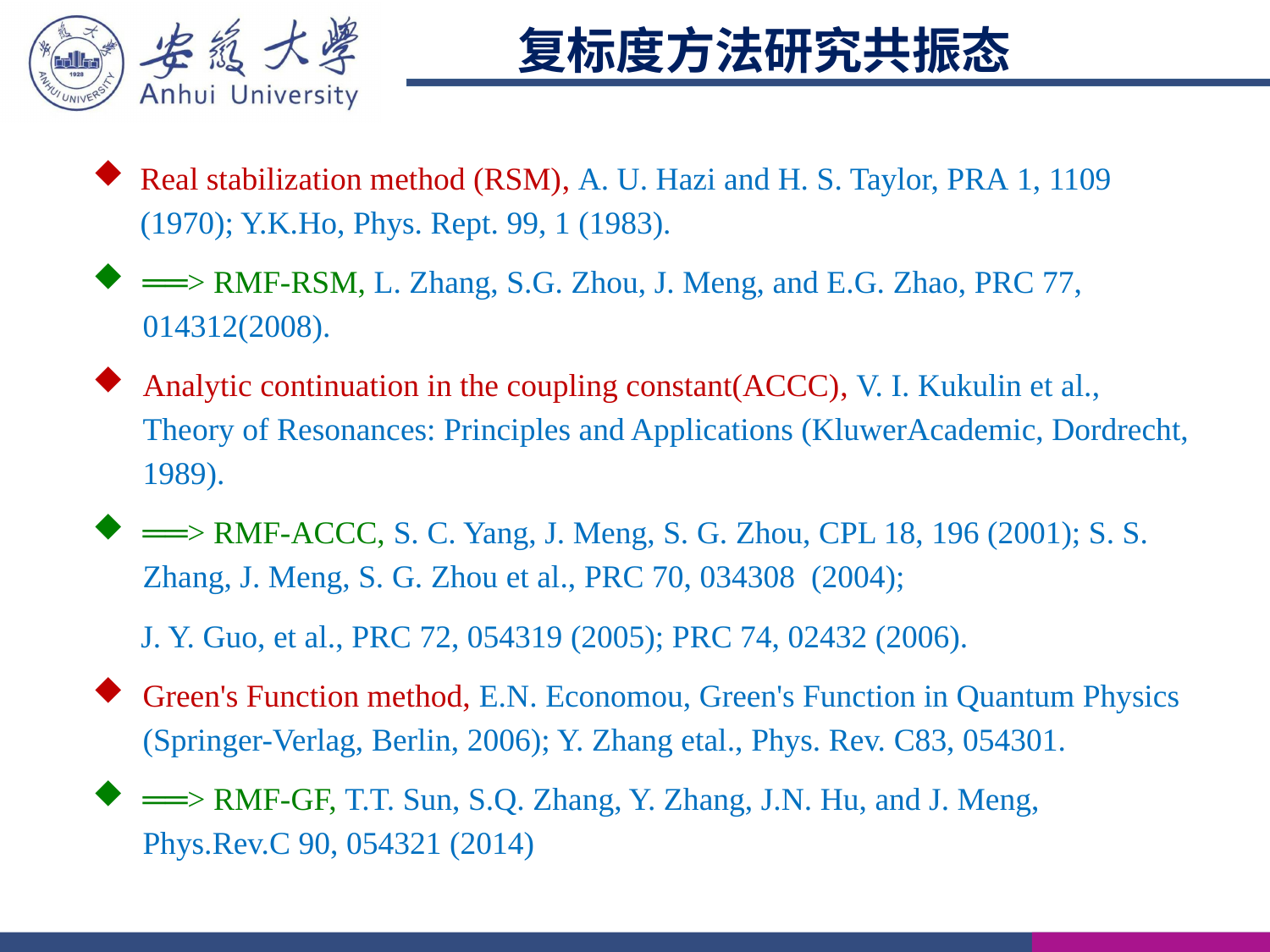

复标度方法研究共振态
Real stabilization method (RSM), A. U. Hazi and H. S. Taylor, PRA 1, 1109 (1970); Y.K.Ho, Phys. Rept. 99, 1 (1983).
══> RMF-RSM, L. Zhang, S.G. Zhou, J. Meng, and E.G. Zhao, PRC 77, 014312(2008).
Analytic continuation in the coupling constant(ACCC), V. I. Kukulin et al., Theory of Resonances: Principles and Applications (KluwerAcademic, Dordrecht, 1989).
══> RMF-ACCC, S. C. Yang, J. Meng, S. G. Zhou, CPL 18, 196 (2001); S. S. Zhang, J. Meng, S. G. Zhou et al., PRC 70, 034308  (2004);
      J. Y. Guo, et al., PRC 72, 054319 (2005); PRC 74, 02432 (2006).
Green's Function method, E.N. Economou, Green's Function in Quantum Physics (Springer-Verlag, Berlin, 2006); Y. Zhang etal., Phys. Rev. C83, 054301.
══> RMF-GF, T.T. Sun, S.Q. Zhang, Y. Zhang, J.N. Hu, and J. Meng, Phys.Rev.C 90, 054321 (2014)